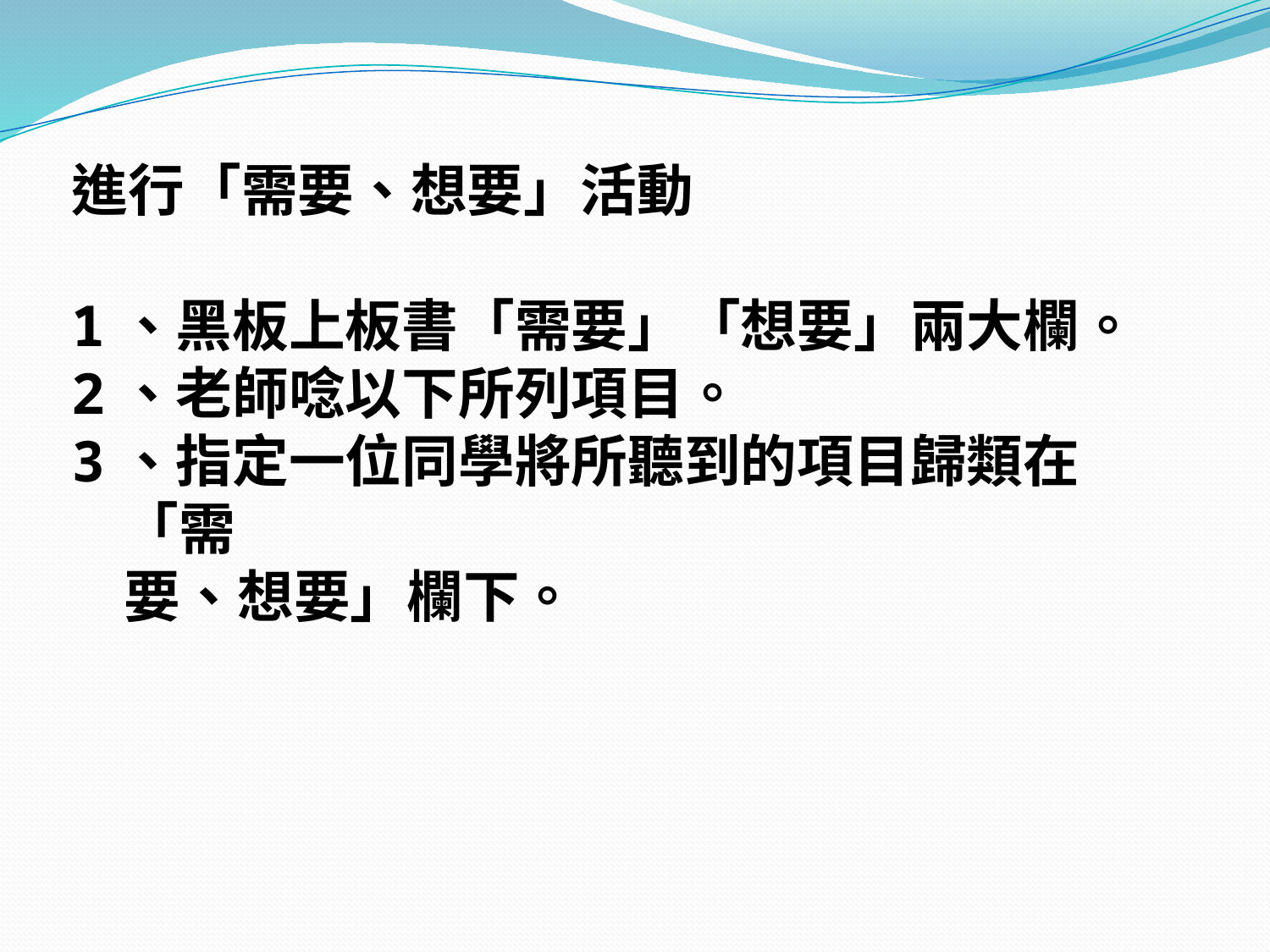

進行「需要、想要」活動

1、黑板上板書「需要」「想要」兩大欄。
2、老師唸以下所列項目。
3、指定一位同學將所聽到的項目歸類在「需
   要、想要」欄下。